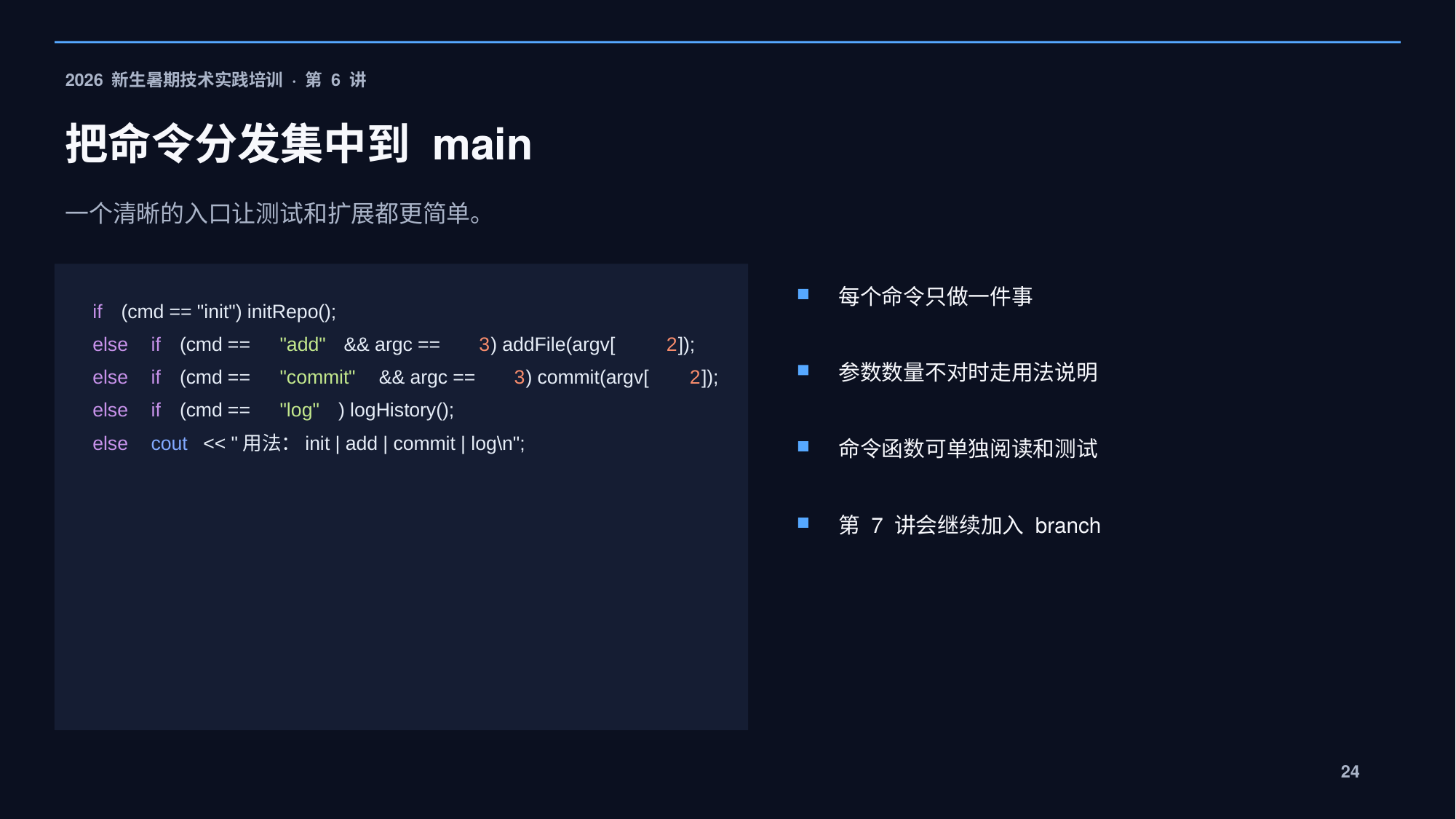

2026 新生暑期技术实践培训 · 第 6 讲
把命令分发集中到 main
一个清晰的入口让测试和扩展都更简单。

每个命令只做一件事

if
 (cmd == "init") initRepo();
else

if
 (cmd ==
"add"
 && argc ==
3
) addFile(argv[
2
]);
参数数量不对时走用法说明
else

if
 (cmd ==
"commit"
 && argc ==
3
) commit(argv[
2
]);

else

if
 (cmd ==
"log"
) logHistory();
else

cout
 << "用法：init | add | commit | log\n";
命令函数可单独阅读和测试

第 7 讲会继续加入 branch

24